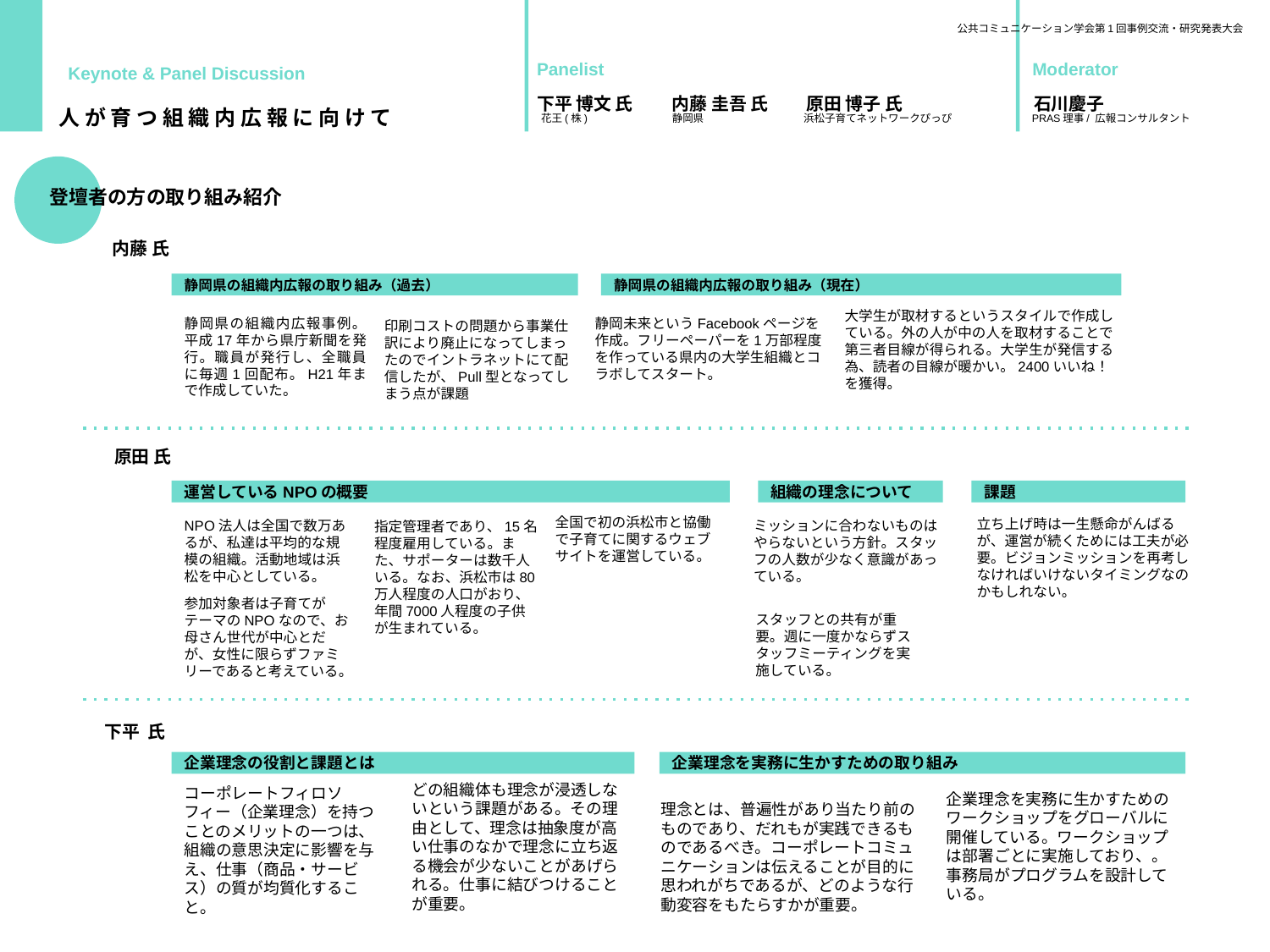

公共コミュニケーション学会第1回事例交流・研究発表大会
Panelist
Moderator
Keynote & Panel Discussion
下平 博文 氏
内藤 圭吾 氏
原田 博子 氏
石川慶子
人 が 育 つ 組 織 内 広 報 に 向 け て
花王(株)
静岡県
浜松子育てネットワークぴっぴ
PRAS理事/ 広報コンサルタント

登壇者の方の取り組み紹介
内藤 氏
静岡県の組織内広報の取り組み（過去）
静岡県の組織内広報の取り組み（現在）
大学生が取材するというスタイルで作成している。外の人が中の人を取材することで第三者目線が得られる。大学生が発信する為、読者の目線が暖かい。2400いいね！を獲得。
静岡県の組織内広報事例。平成17年から県庁新聞を発行。職員が発行し、全職員に毎週1回配布。H21年まで作成していた。
静岡未来というFacebookページを作成。フリーペーパーを1万部程度を作っている県内の大学生組織とコラボしてスタート。
印刷コストの問題から事業仕訳により廃止になってしまったのでイントラネットにて配信したが、Pull型となってしまう点が課題
原田 氏
運営しているNPOの概要
組織の理念について
課題
全国で初の浜松市と協働で子育てに関するウェブサイトを運営している。
立ち上げ時は一生懸命がんばるが、運営が続くためには工夫が必要。ビジョンミッションを再考しなければいけないタイミングなのかもしれない。
NPO法人は全国で数万あるが、私達は平均的な規模の組織。活動地域は浜松を中心としている。
ミッションに合わないものはやらないという方針。スタッフの人数が少なく意識があっている。
指定管理者であり、15名程度雇用している。また、サポーターは数千人いる。なお、浜松市は80万人程度の人口がおり、年間7000人程度の子供が生まれている。
参加対象者は子育てがテーマのNPOなので、お母さん世代が中心とだが、女性に限らずファミリーであると考えている。
スタッフとの共有が重要。週に一度かならずスタッフミーティングを実施している。
下平  氏
企業理念の役割と課題とは
企業理念を実務に生かすための取り組み

どの組織体も理念が浸透しないという課題がある。その理由として、理念は抽象度が高い仕事のなかで理念に立ち返る機会が少ないことがあげられる。仕事に結びつけることが重要。
コーポレートフィロソフィー（企業理念）を持つことのメリットの一つは、組織の意思決定に影響を与え、仕事（商品・サービス）の質が均質化すること。
企業理念を実務に生かすためのワークショップをグローバルに開催している。ワークショップは部署ごとに実施しており、。事務局がプログラムを設計している。
理念とは、普遍性があり当たり前のものであり、だれもが実践できるものであるべき。コーポレートコミュニケーションは伝えることが目的に思われがちであるが、どのような行動変容をもたらすかが重要。